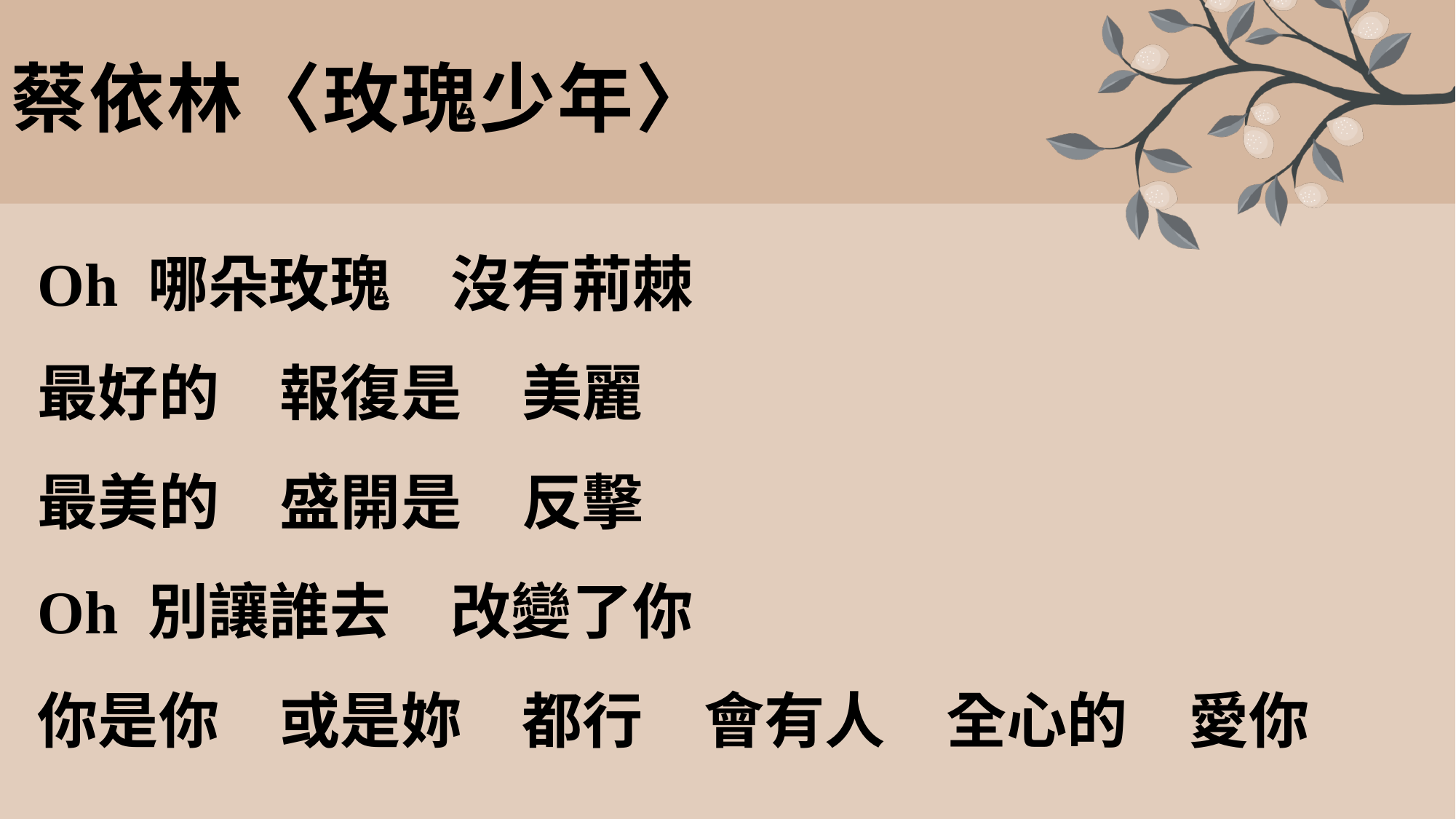

# 蔡依林〈玫瑰少年〉
Oh 哪朵玫瑰　沒有荊棘
最好的　報復是　美麗
最美的　盛開是　反擊
Oh 別讓誰去　改變了你
你是你　或是妳　都行　會有人　全心的　愛你